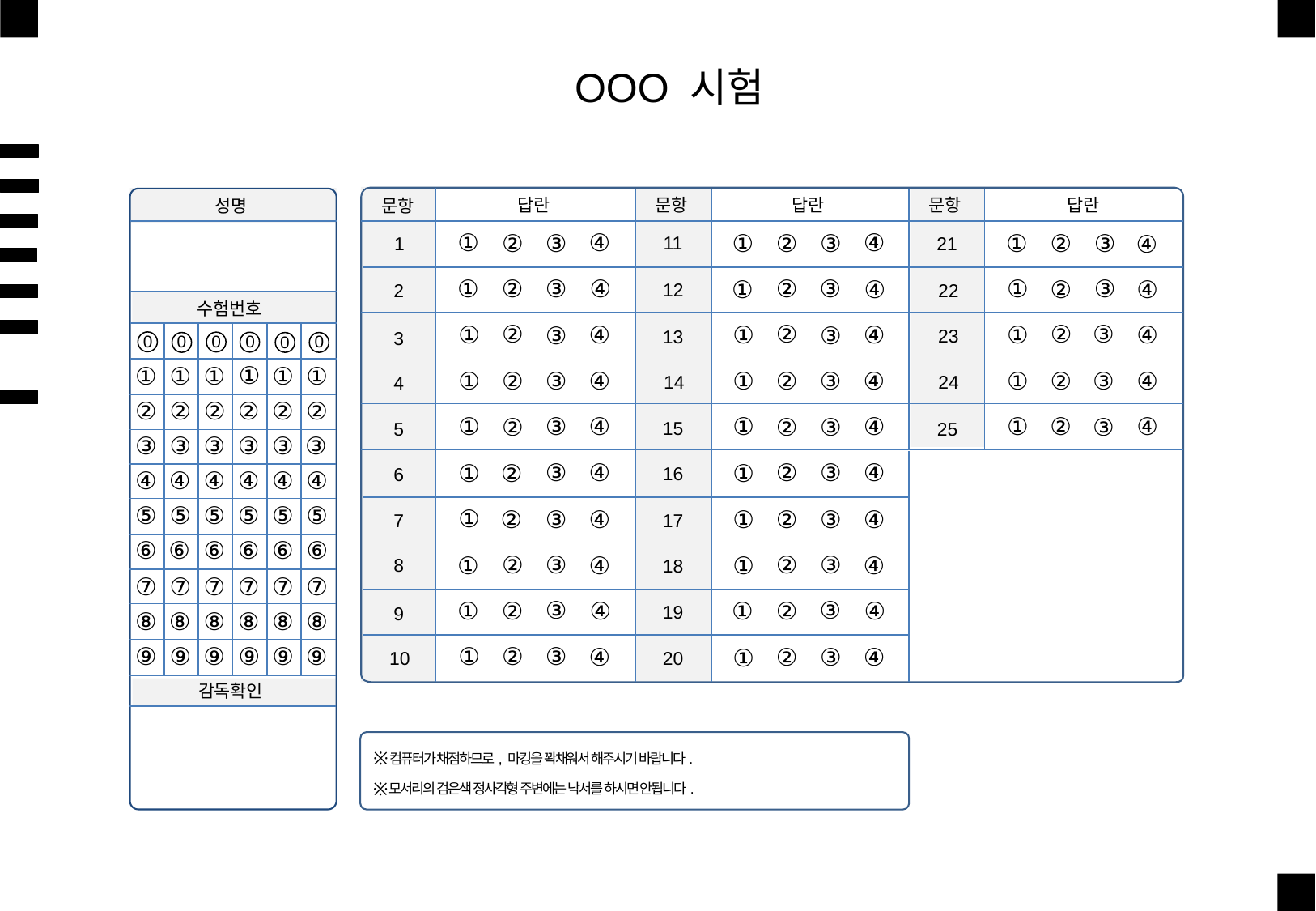

OOO 시험

답란
문항
답란
문항
답란

성명
문항

①
④
④
①
③
③
②
②
②
①
③
④
11
1
21

③
③
③
①
④
①
②
②
②
①
④
④
12
22
2

수험번호

③
②
②
②
①
①
①
④
④
④
③
③
23
13
3

0
0
0
0
0
0

①
①
①
①
①
①
③
③
③
②
②
②
④
④
④
①
①
①
14
24
4
②
②
②
②
②
②

①
①
①
②
③
④
④
④
③
②
②
③
15
5
25
③
③
③
③
③
③
④
④
③
③
②
①
①
②
16
6
④
④
④
④
④
④
⑤
⑤
⑤
⑤
⑤
⑤
①
④
④
③
③
②
②
①
17
7

8
⑥
⑥
⑥
⑥
⑥
⑥
③
③
②
②
①
①
④
④
18
⑦
⑦
⑦
⑦
⑦
⑦
③
③
②
②
①
④
①
④
19
9
⑧
⑧
⑧
⑧
⑧
⑧
⑨
⑨
⑨
⑨
⑨
⑨
①
②
③
④
④
③
②
①
10
20
감독확인

※
컴퓨터가 채점하므로, 마킹을 꽉채워서 해주시기 바랍니다.
※
모서리의 검은색 정사각형 주변에는 낙서를 하시면 안됩니다.